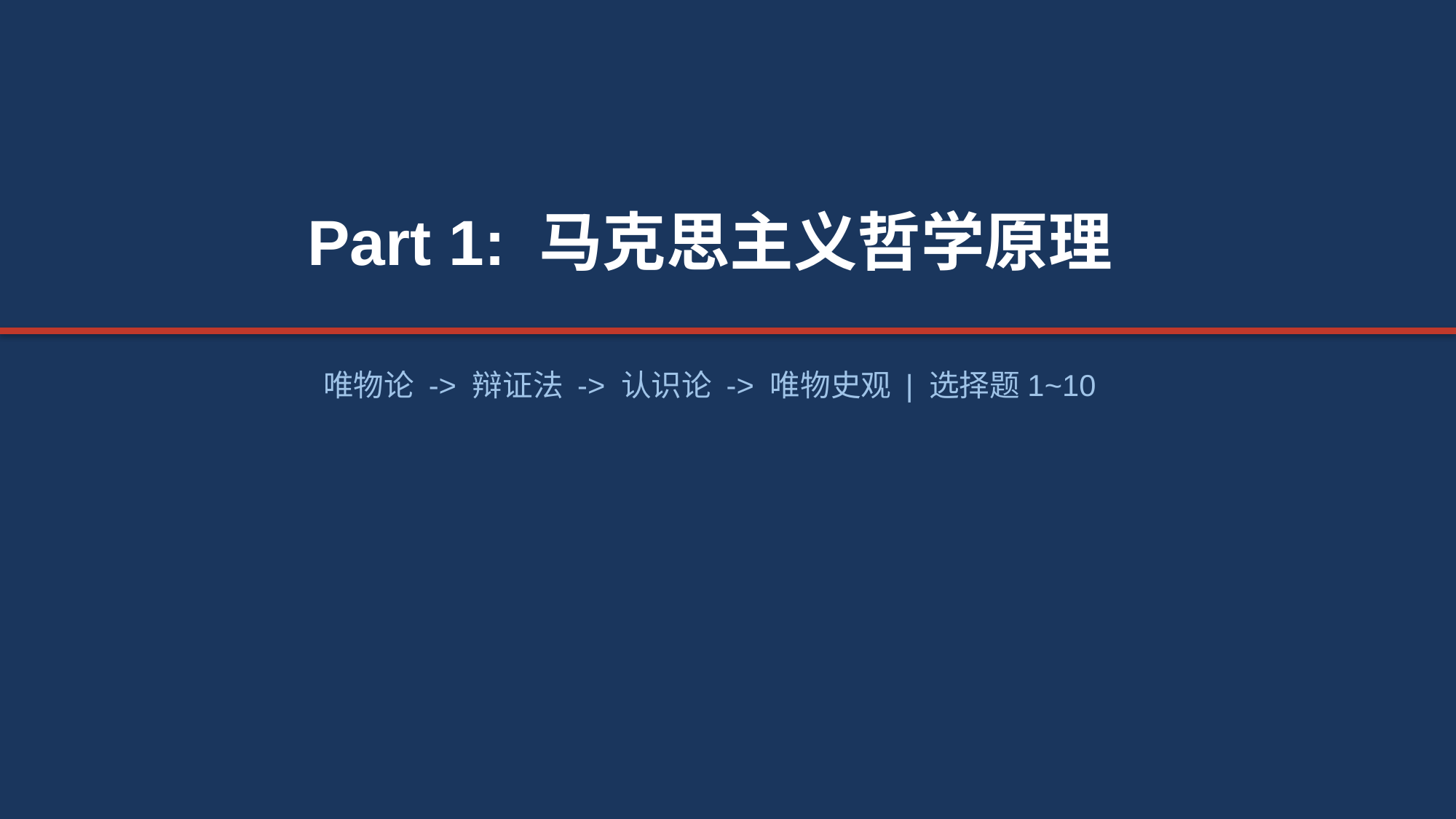

Part 1: 马克思主义哲学原理

唯物论 -> 辩证法 -> 认识论 -> 唯物史观 | 选择题1~10